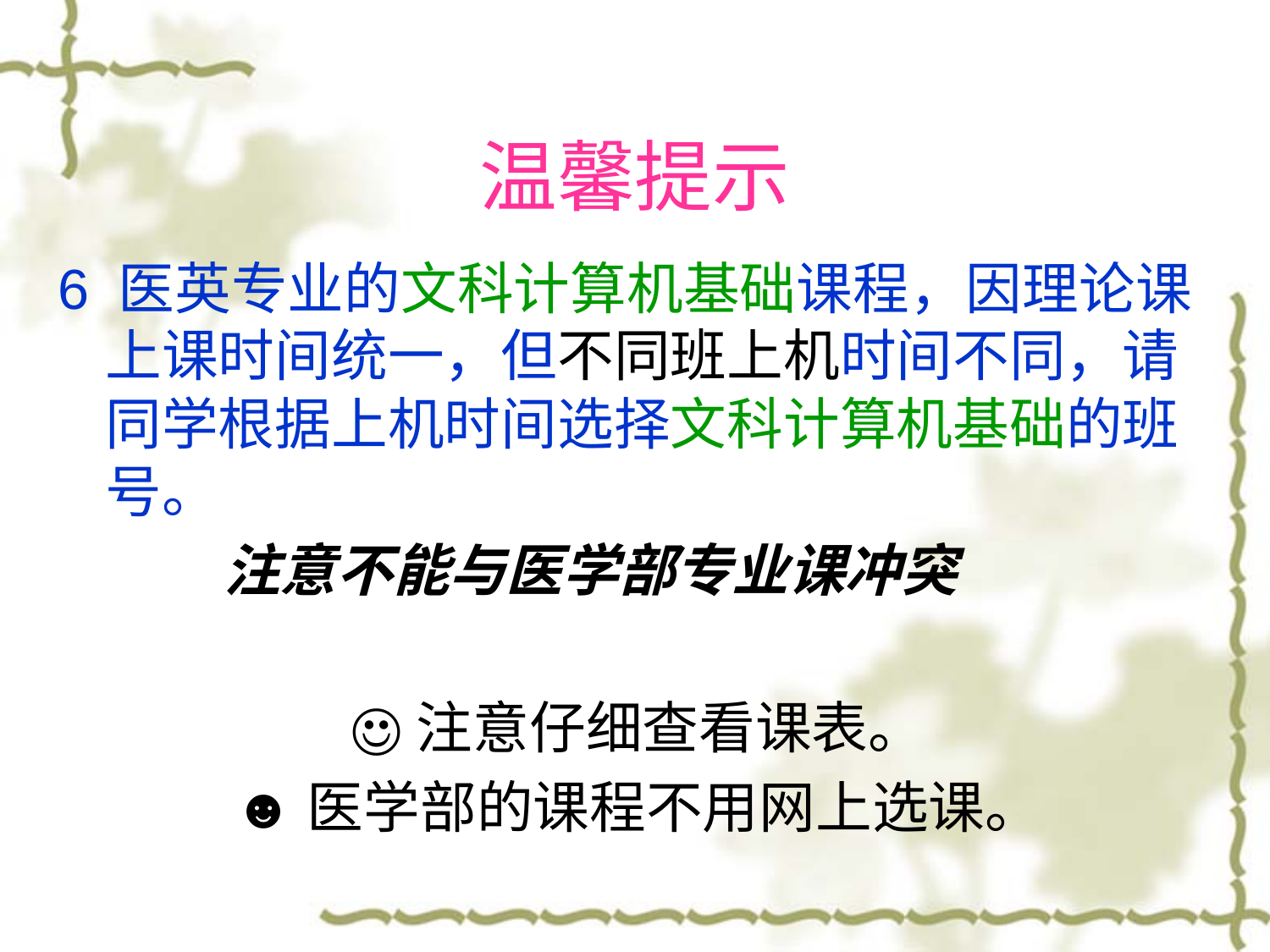

# 温馨提示
6 医英专业的文科计算机基础课程，因理论课上课时间统一，但不同班上机时间不同，请同学根据上机时间选择文科计算机基础的班号。
            注意不能与医学部专业课冲突

☺注意仔细查看课表。
☻医学部的课程不用网上选课。